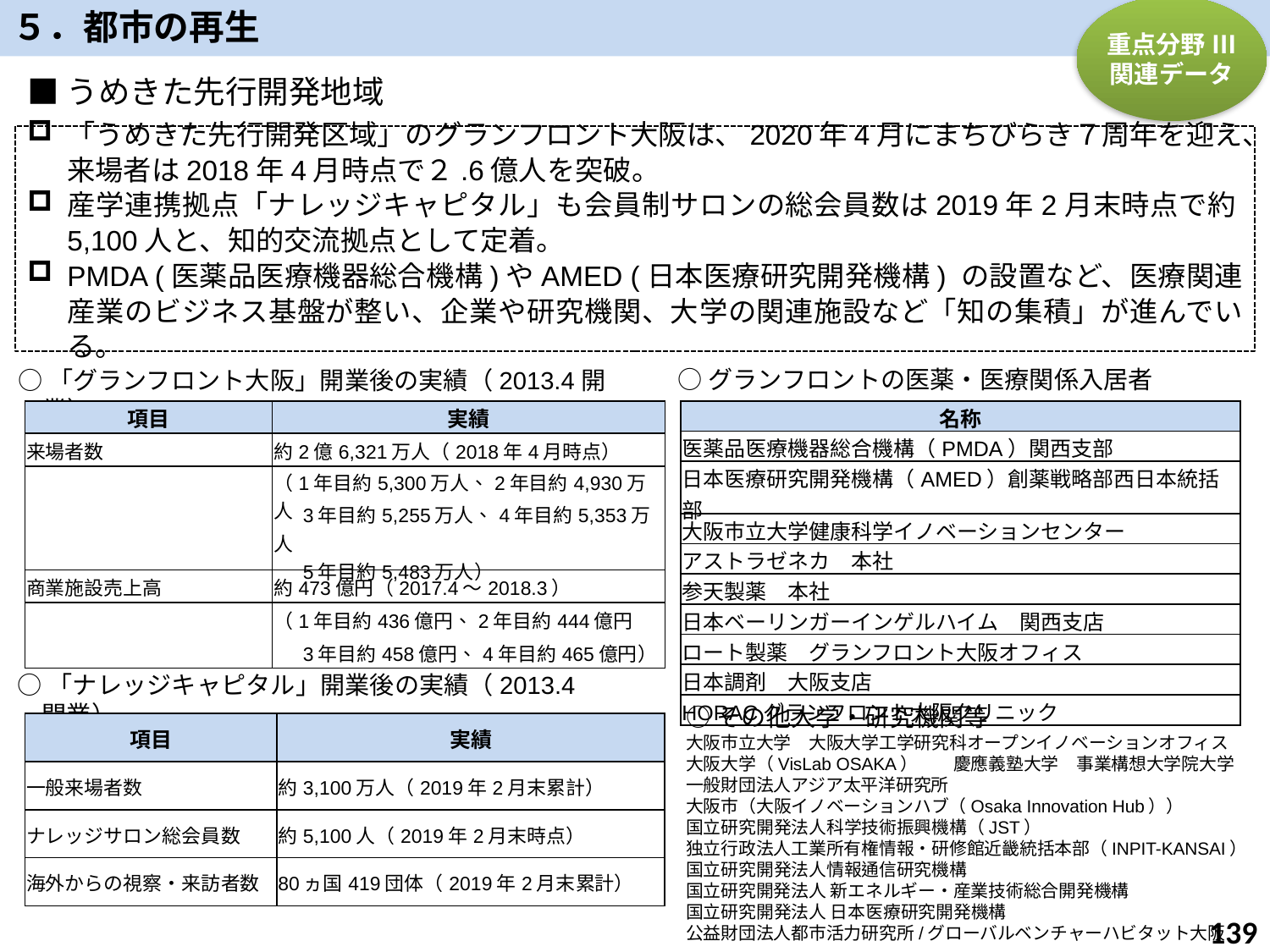

５．都市の再生
重点分野 Ⅲ
関連データ
■うめきた先行開発地域
「うめきた先行開発区域」のグランフロント大阪は、2020年4月にまちびらき７周年を迎え、来場者は2018年4月時点で２.6億人を突破。
産学連携拠点「ナレッジキャピタル」も会員制サロンの総会員数は2019年2月末時点で約5,100人と、知的交流拠点として定着。
PMDA (医薬品医療機器総合機構)やAMED (日本医療研究開発機構) の設置など、医療関連産業のビジネス基盤が整い、企業や研究機関、大学の関連施設など「知の集積」が進んでいる。
○グランフロントの医薬・医療関係入居者
○「グランフロント大阪」開業後の実績（2013.4開業）
| 項目 | 実績 |
| --- | --- |
| 来場者数 | 約2億6,321万人（2018年4月時点） |
|  | （1年目約5,300万人、2年目約4,930万人 |
|  | 3年目約5,255万人、4年目約5,353万人 　 5年目約5,483万人） |
| 商業施設売上高 | 約473億円（2017.4～2018.3） |
|  | （1年目約436億円、2年目約444億円 |
|  | 3年目約458億円、4年目約465億円） |
| 名称 |
| --- |
| 医薬品医療機器総合機構（PMDA）関西支部 |
| 日本医療研究開発機構（AMED）創薬戦略部西日本統括部 |
| 大阪市立大学健康科学イノベーションセンター |
| アストラゼネカ　本社 |
| 参天製薬　本社 |
| 日本ベーリンガーインゲルハイム　関西支店 |
| ロート製薬　グランフロント大阪オフィス |
| 日本調剤　大阪支店 |
| HORACグランフロント大阪クリニック |
○「ナレッジキャピタル」開業後の実績（2013.4開業）
○その他大学・研究機関等
大阪市立大学　大阪大学工学研究科オープンイノベーションオフィス
大阪大学（VisLab OSAKA）　　慶應義塾大学　事業構想大学院大学
一般財団法人アジア太平洋研究所
大阪市（大阪イノベーションハブ（Osaka Innovation Hub））
国立研究開発法人科学技術振興機構（JST）
独立行政法人工業所有権情報・研修館近畿統括本部（INPIT-KANSAI）
国立研究開発法人情報通信研究機構
国立研究開発法人 新エネルギー・産業技術総合開発機構
国立研究開発法人 日本医療研究開発機構
公益財団法人都市活力研究所/グローバルベンチャーハビタット大阪

| 項目 | 実績 |
| --- | --- |
| 一般来場者数 | 約3,100万人（2019年2月末累計） |
| ナレッジサロン総会員数 | 約5,100人（2019年2月末時点） |
| 海外からの視察・来訪者数 | 80ヵ国419団体（2019年2月末累計） |
139